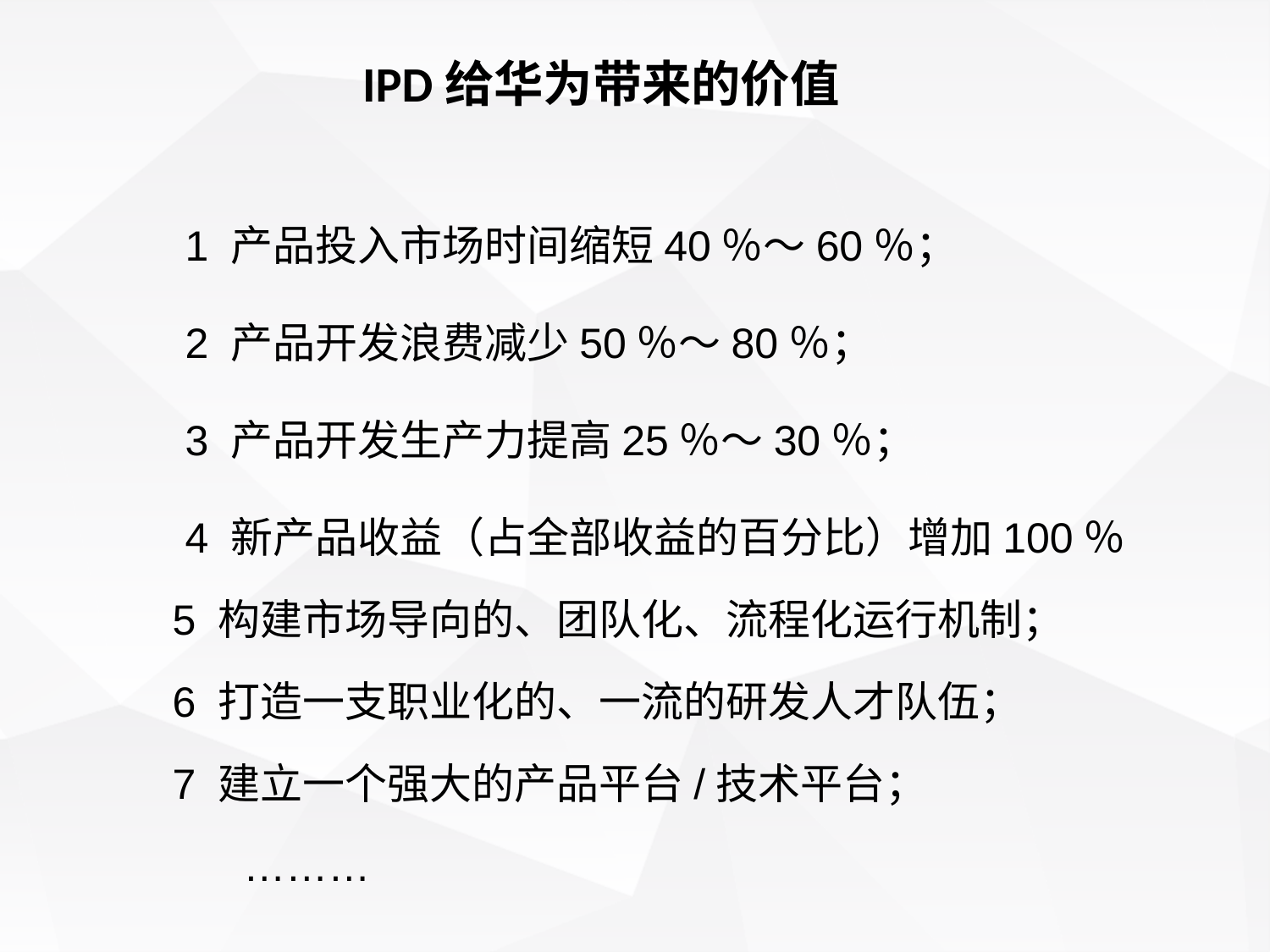

IPD给华为带来的价值
1 产品投入市场时间缩短40％～60％；
2 产品开发浪费减少50％～80％；
3 产品开发生产力提高25％～30％；
4 新产品收益（占全部收益的百分比）增加100％
 5 构建市场导向的、团队化、流程化运行机制；
 6 打造一支职业化的、一流的研发人才队伍；
 7 建立一个强大的产品平台/技术平台；
       ………